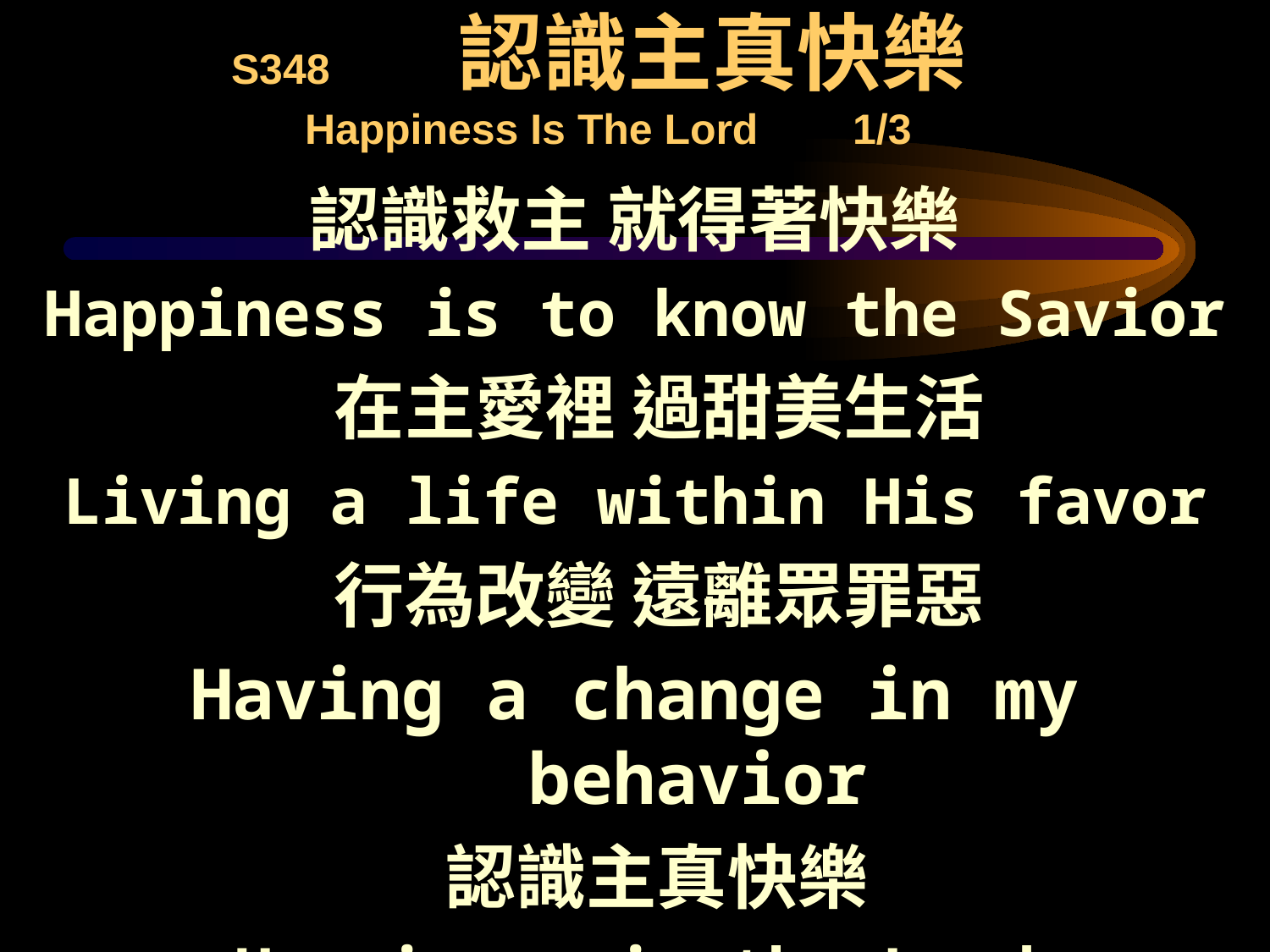

# S348          認識主真快樂 Happiness Is The Lord        1/3
認識救主 就得著快樂
Happiness is to know the Savior
  在主愛裡 過甜美生活
Living a life within His favor
  行為改變 遠離眾罪惡
Having a change in my behavior
  認識主真快樂
Happiness is the Lord